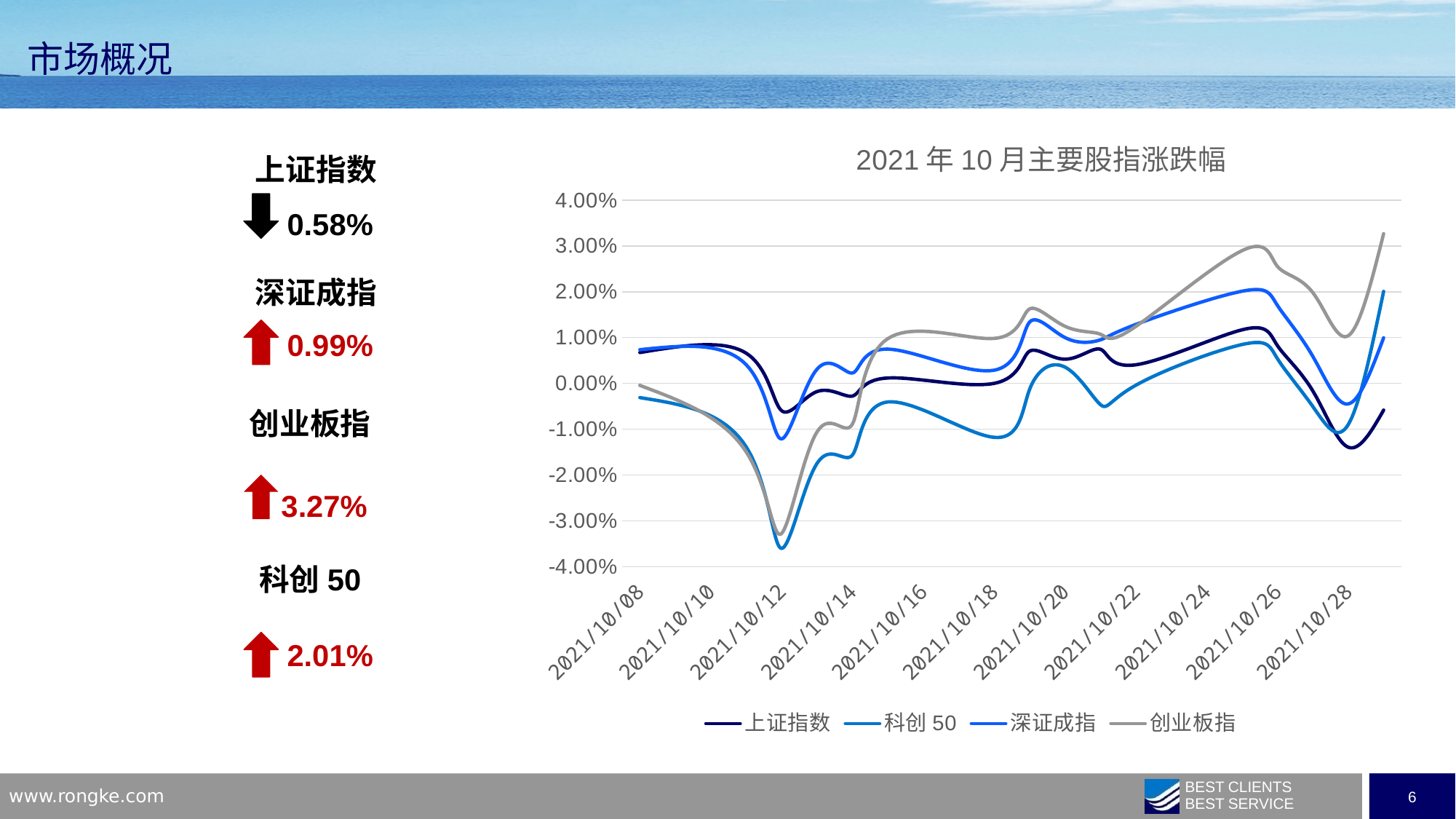

市场概况

### Chart: 2021年10月主要股指涨跌幅

| Category | 上证指数 | 科创50 | 深证成指 | 创业板指 |
|---|---|---|---|---|
| 44477 | 0.0067260869082690355 | -0.0031107261273668474 | 0.007348284763210922 | -0.00044436287415683395 |
| 44480 | 0.006597757705721685 | -0.013841514798031751 | 0.004094664057430197 | -0.014934389596644615 |
| 44481 | -0.005950002113129904 | -0.036038452979062496 | -0.012134764545984278 | -0.03278718738302844 |
| 44482 | -0.0017948992743276326 | -0.017500272883530732 | 0.003079583541078401 | -0.010628865310555513 |
| 44483 | -0.0027709747201279944 | -0.01567001710654614 | 0.0022617213834748018 | -0.008910064288995656 |
| 44484 | 0.0011769068643314728 | -0.004056576244681254 | 0.007476350901554518 | 0.009762360787950453 |
| 44487 | -8.099397146965615e-06 | -0.011792733012945367 | 0.0028657742403150888 | 0.009812597400856271 |
| 44488 | 0.007002615460689698 | -0.0014062086519349704 | 0.013331059521667799 | 0.01622605612847372 |
| 44489 | 0.005278368713032222 | 0.0035633401762440453 | 0.010010005791664334 | 0.012474737224760002 |
| 44490 | 0.0074593766188284505 | -0.004610818403645189 | 0.009493555065472892 | 0.01073818387863934 |
| 44491 | 0.0040459991948806895 | -0.0004235356967458026 | 0.012845659155785283 | 0.01240976864806953 |
| 44494 | 0.011685496317044297 | 0.00846998332305371 | 0.020107012694174253 | 0.02896418114089805 |
| 44495 | 0.00825939527266506 | 0.0054138339018223736 | 0.01703868080290416 | 0.025547259323090987 |
| 44496 | -0.0016427483154656253 | -0.005040198995291734 | 0.005905033545745786 | 0.019822319572353697 |
| 44497 | -0.01394278989423925 | -0.009016554057460158 | -0.0044861865277399104 | 0.01039041090929671 |
| 44498 | -0.005837927756067951 | 0.020076775616968856 | 0.009949624267228563 | 0.032675218294263564 |
上证指数

0.58%
深证成指

0.99%
创业板指

3.27%
科创50
2.01%